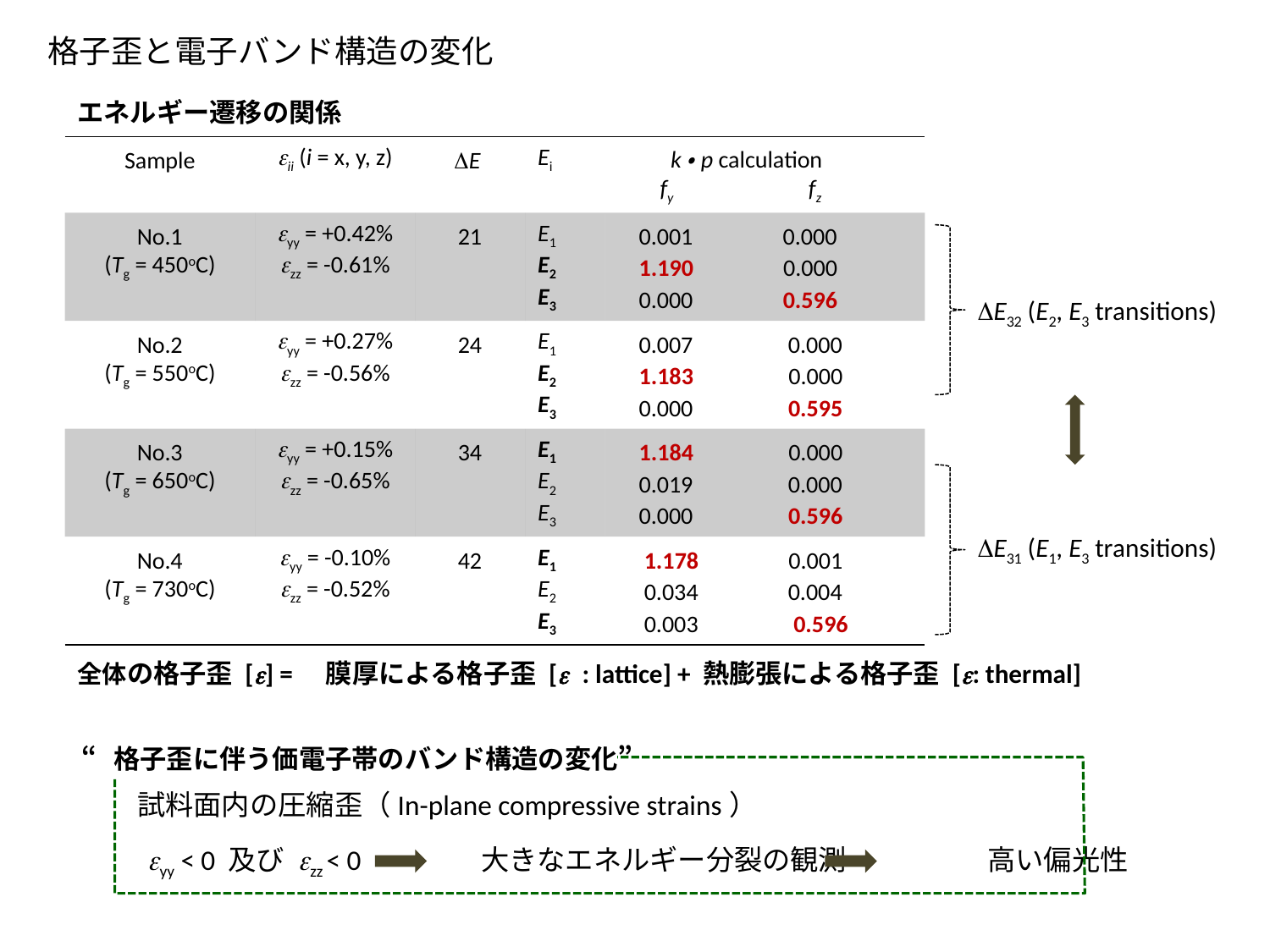

格子歪と電子バンド構造の変化
エネルギー遷移の関係
| Sample | εii (i = x, y, z) | ΔE | Ei | k・p calculation fy fz |
| --- | --- | --- | --- | --- |
| No.1 (Tg = 450oC) | εyy = +0.42% εzz = -0.61% | 21 | E1 E2 E3 | 0.001 0.000 1.190 0.000 0.000 0.596 |
| No.2 (Tg = 550oC) | εyy = +0.27% εzz = -0.56% | 24 | E1 E2 E3 | 0.007 0.000 1.183 0.000 0.000 0.595 |
| No.3 (Tg = 650oC) | εyy = +0.15% εzz = -0.65% | 34 | E1 E2 E3 | 1.184 0.000 0.019 0.000 0.000 0.596 |
| No.4 (Tg = 730oC) | εyy = -0.10% εzz = -0.52% | 42 | E1 E2 E3 | 1.178 0.001 0.034 0.004 0.003 0.596 |

ΔE32 (E2, E3 transitions)

ΔE31 (E1, E3 transitions)
全体の格子歪 [ε] =　膜厚による格子歪 [ε : lattice] + 熱膨張による格子歪 [ε: thermal]
“格子歪に伴う価電子帯のバンド構造の変化”

試料面内の圧縮歪（In-plane compressive strains）
εyy < 0 及び εzz < 0       　　  大きなエネルギー分裂の観測　　　　　高い偏光性